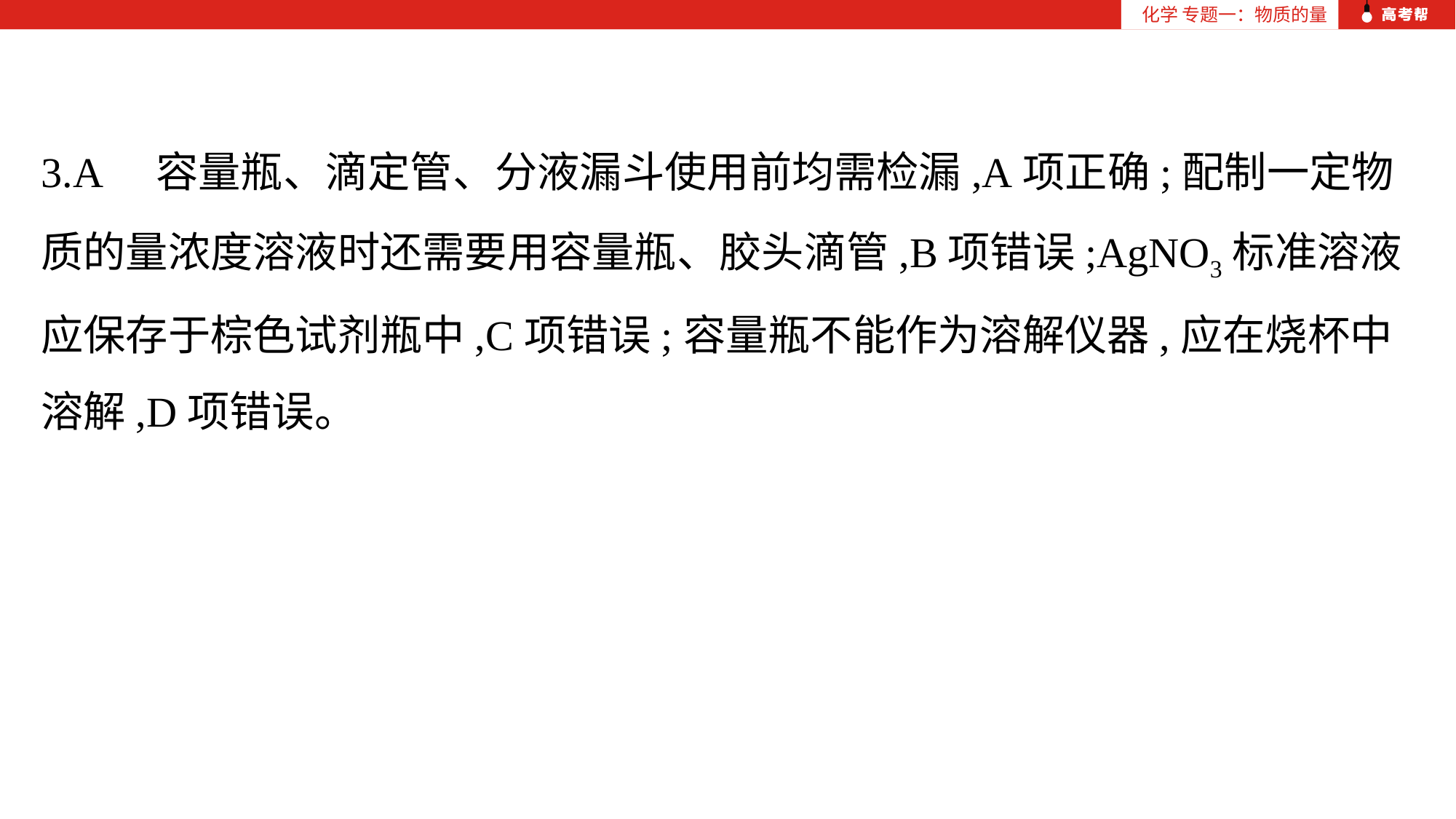

化学 专题一：物质的量

3.A　容量瓶、滴定管、分液漏斗使用前均需检漏,A项正确;配制一定物质的量浓度溶液时还需要用容量瓶、胶头滴管,B项错误;AgNO3标准溶液应保存于棕色试剂瓶中,C项错误;容量瓶不能作为溶解仪器,应在烧杯中溶解,D项错误。